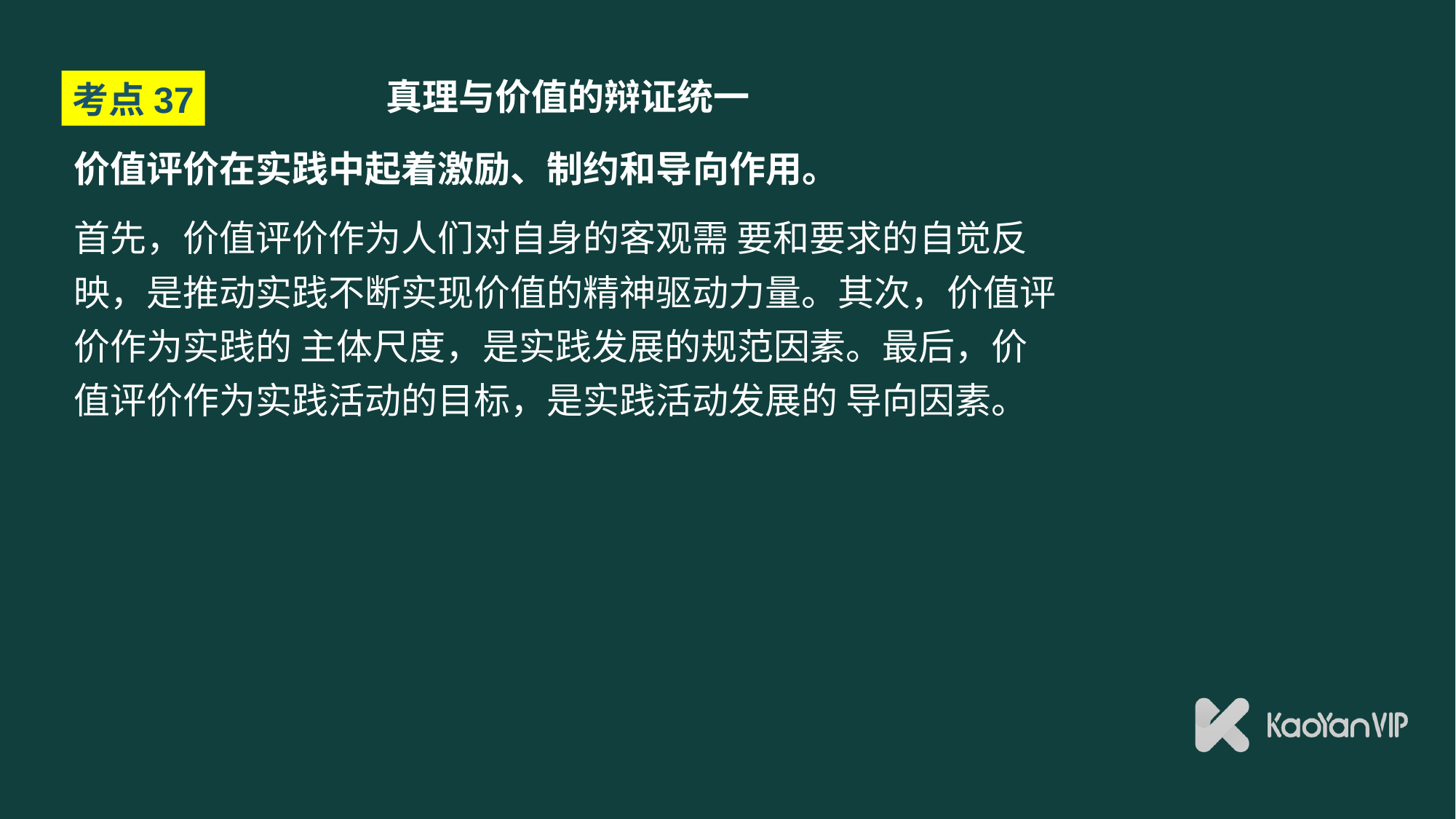

# 真理与价值的辩证统一
考点37
价值评价在实践中起着激励、制约和导向作用。
首先，价值评价作为人们对自身的客观需 要和要求的自觉反映，是推动实践不断实现价值的精神驱动力量。其次，价值评价作为实践的 主体尺度，是实践发展的规范因素。最后，价值评价作为实践活动的目标，是实践活动发展的 导向因素。